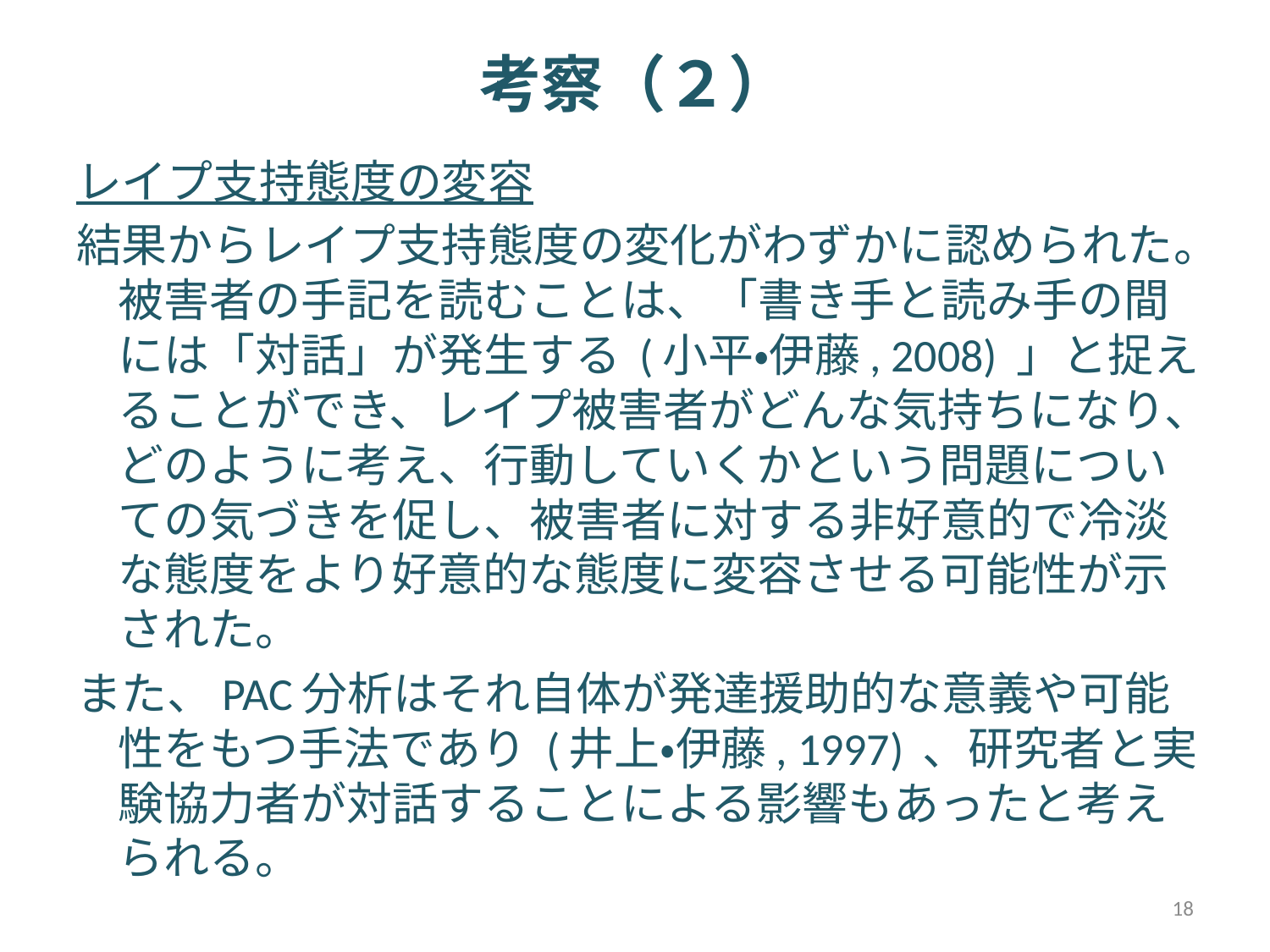

# 考察（２）
レイプ支持態度の変容
結果からレイプ支持態度の変化がわずかに認められた。被害者の手記を読むことは、「書き手と読み手の間には「対話」が発生する (小平・伊藤, 2008) 」と捉えることができ、レイプ被害者がどんな気持ちになり、どのように考え、行動していくかという問題についての気づきを促し、被害者に対する非好意的で冷淡な態度をより好意的な態度に変容させる可能性が示された。
また、PAC分析はそれ自体が発達援助的な意義や可能性をもつ手法であり (井上・伊藤, 1997) 、研究者と実験協力者が対話することによる影響もあったと考えられる。

18